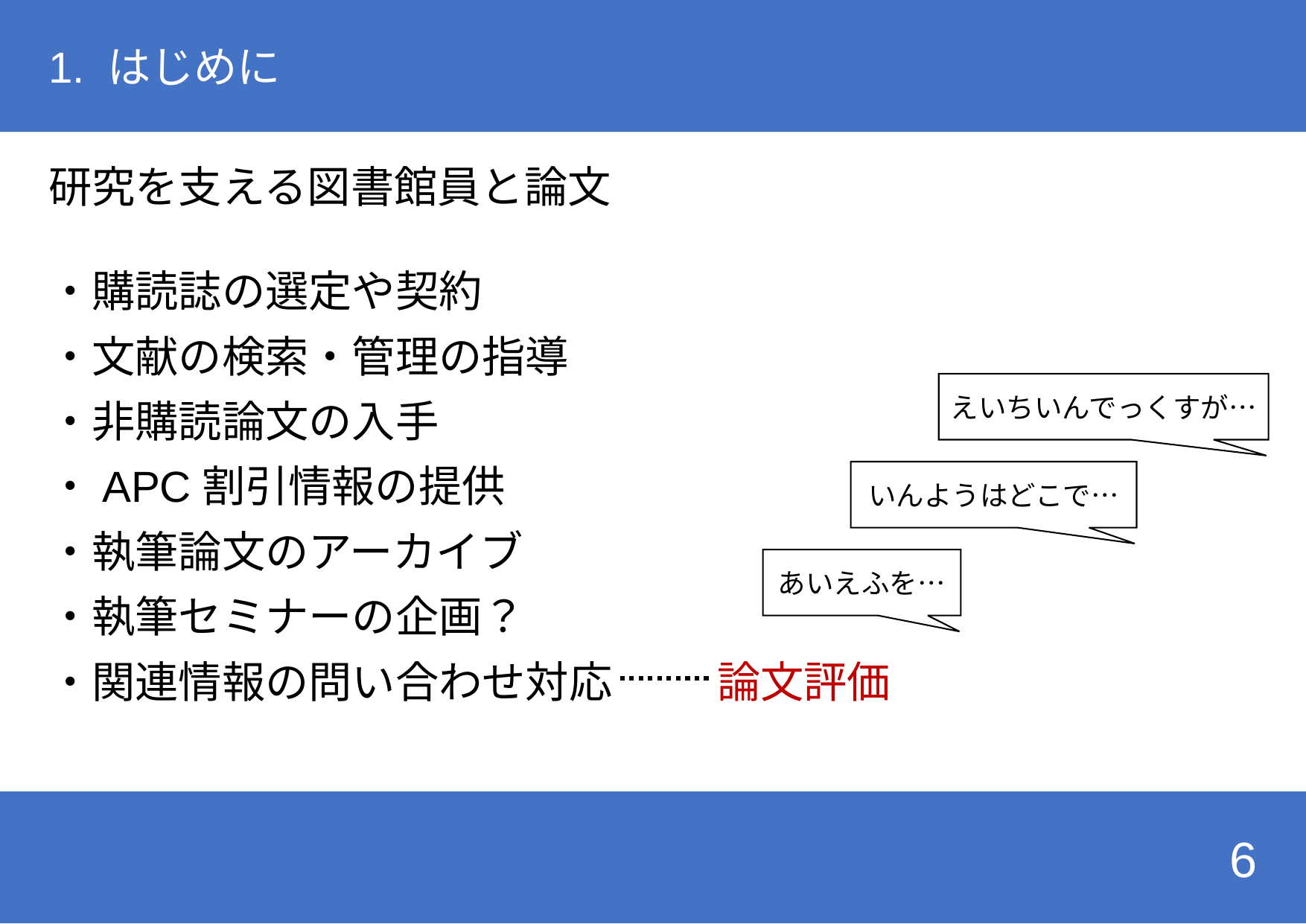

# 1. はじめに
研究を支える図書館員と論文

・購読誌の選定や契約

・文献の検索・管理の指導

・非購読論文の入手

・APC割引情報の提供

・執筆論文のアーカイブ

・執筆セミナーの企画？

・関連情報の問い合わせ対応
えいちいんでっくすが…
いんようはどこで…
あいえふを…
論文評価
6